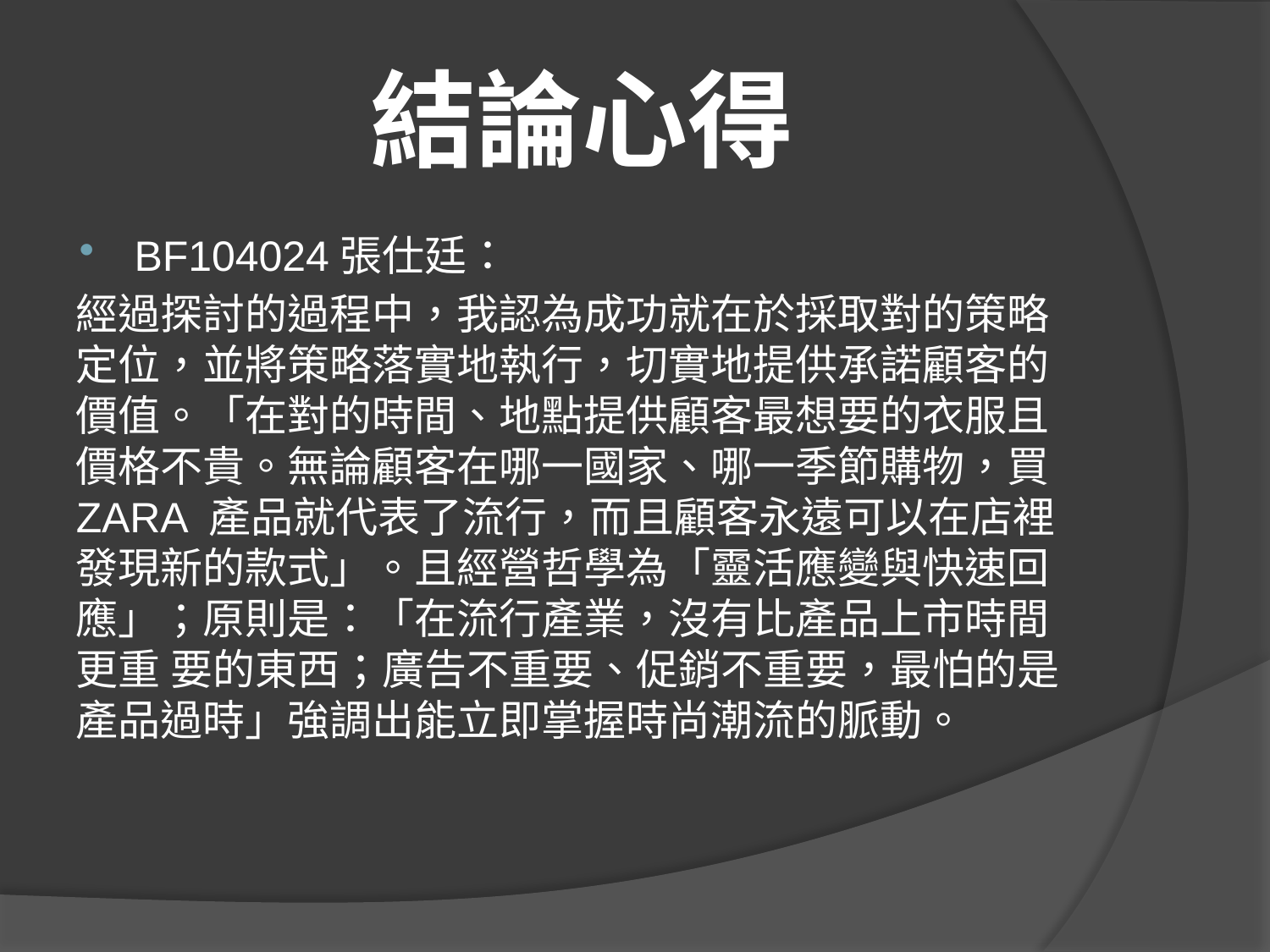

# 結論心得
BF104024張仕廷：
經過探討的過程中，我認為成功就在於採取對的策略定位，並將策略落實地執行，切實地提供承諾顧客的價值。「在對的時間、地點提供顧客最想要的衣服且價格不貴。無論顧客在哪一國家、哪一季節購物，買 ZARA 產品就代表了流行，而且顧客永遠可以在店裡發現新的款式」。且經營哲學為「靈活應變與快速回應」；原則是：「在流行產業，沒有比產品上市時間更重 要的東西；廣告不重要、促銷不重要，最怕的是產品過時」強調出能立即掌握時尚潮流的脈動。